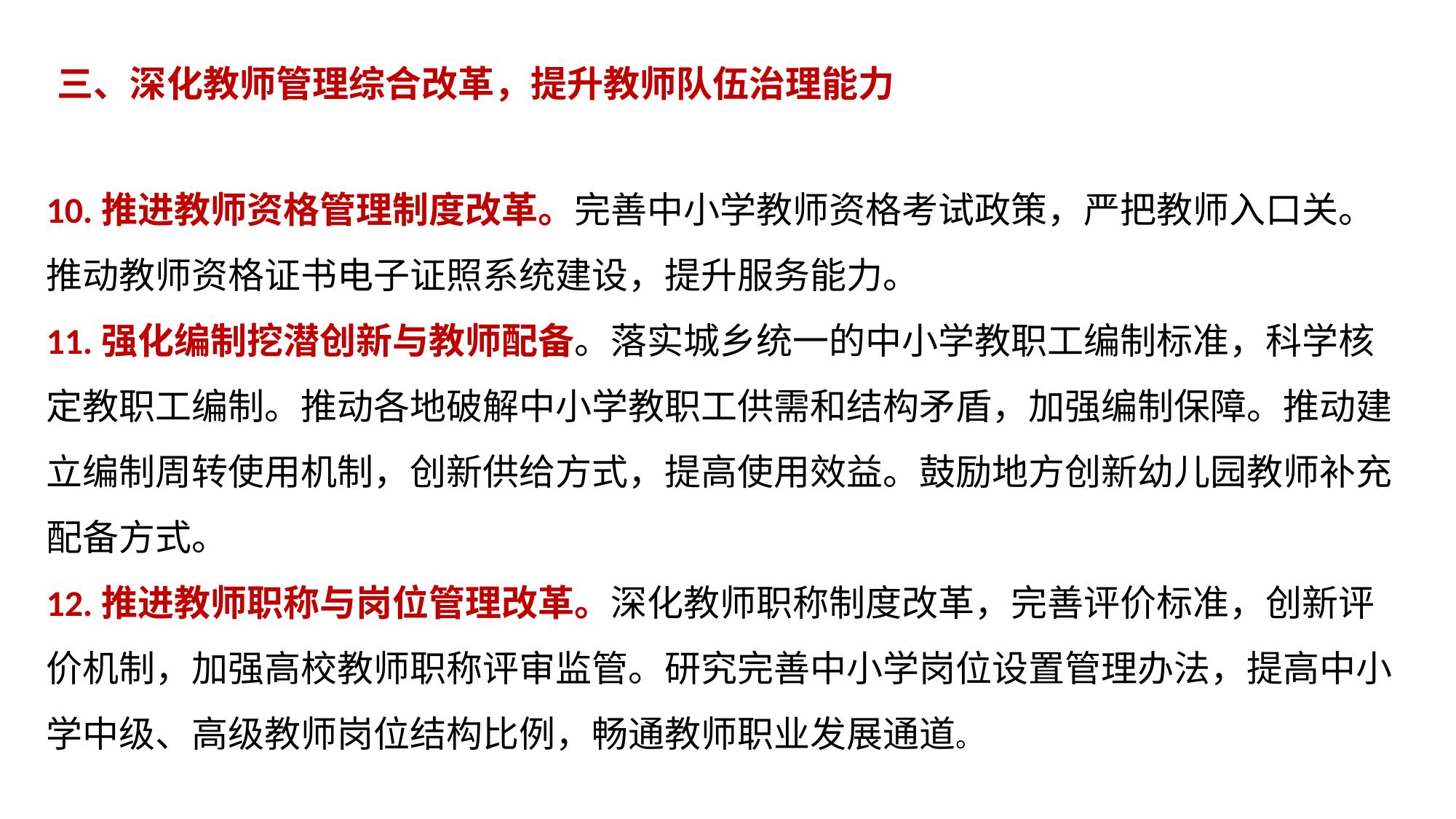

三、深化教师管理综合改革，提升教师队伍治理能力
10.推进教师资格管理制度改革。完善中小学教师资格考试政策，严把教师入口关。推动教师资格证书电子证照系统建设，提升服务能力。
11.强化编制挖潜创新与教师配备。落实城乡统一的中小学教职工编制标准，科学核定教职工编制。推动各地破解中小学教职工供需和结构矛盾，加强编制保障。推动建立编制周转使用机制，创新供给方式，提高使用效益。鼓励地方创新幼儿园教师补充配备方式。
12.推进教师职称与岗位管理改革。深化教师职称制度改革，完善评价标准，创新评价机制，加强高校教师职称评审监管。研究完善中小学岗位设置管理办法，提高中小学中级、高级教师岗位结构比例，畅通教师职业发展通道。